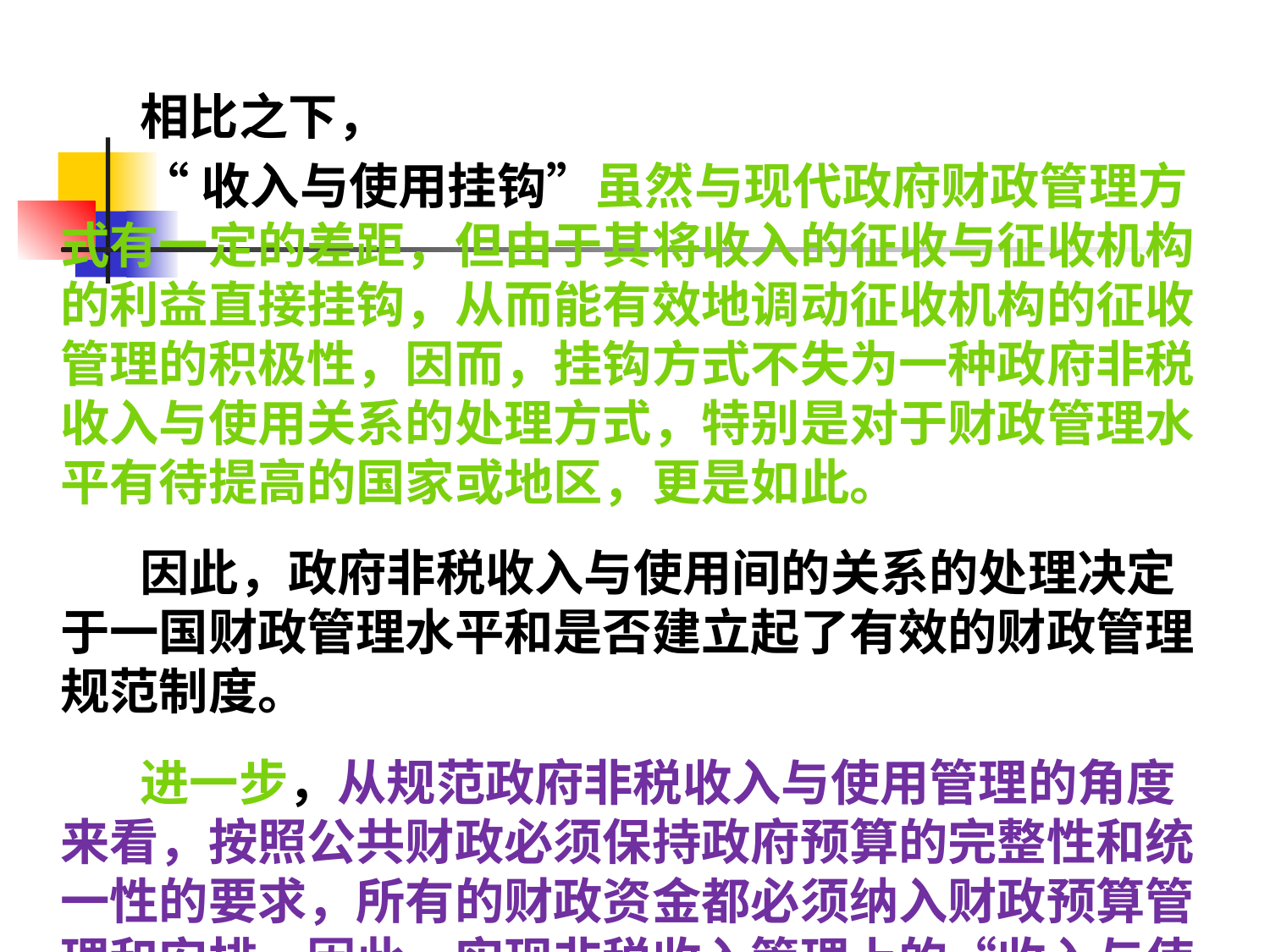

相比之下，
“收入与使用挂钩”虽然与现代政府财政管理方式有一定的差距，但由于其将收入的征收与征收机构的利益直接挂钩，从而能有效地调动征收机构的征收管理的积极性，因而，挂钩方式不失为一种政府非税收入与使用关系的处理方式，特别是对于财政管理水平有待提高的国家或地区，更是如此。
因此，政府非税收入与使用间的关系的处理决定于一国财政管理水平和是否建立起了有效的财政管理规范制度。
进一步，从规范政府非税收入与使用管理的角度来看，按照公共财政必须保持政府预算的完整性和统一性的要求，所有的财政资金都必须纳入财政预算管理和安排，因此，实现非税收入管理上的“收入与使用分离”是现代国家政府财政管理的目标，也是我国加强和规范政府非税收入管理的目标之一。